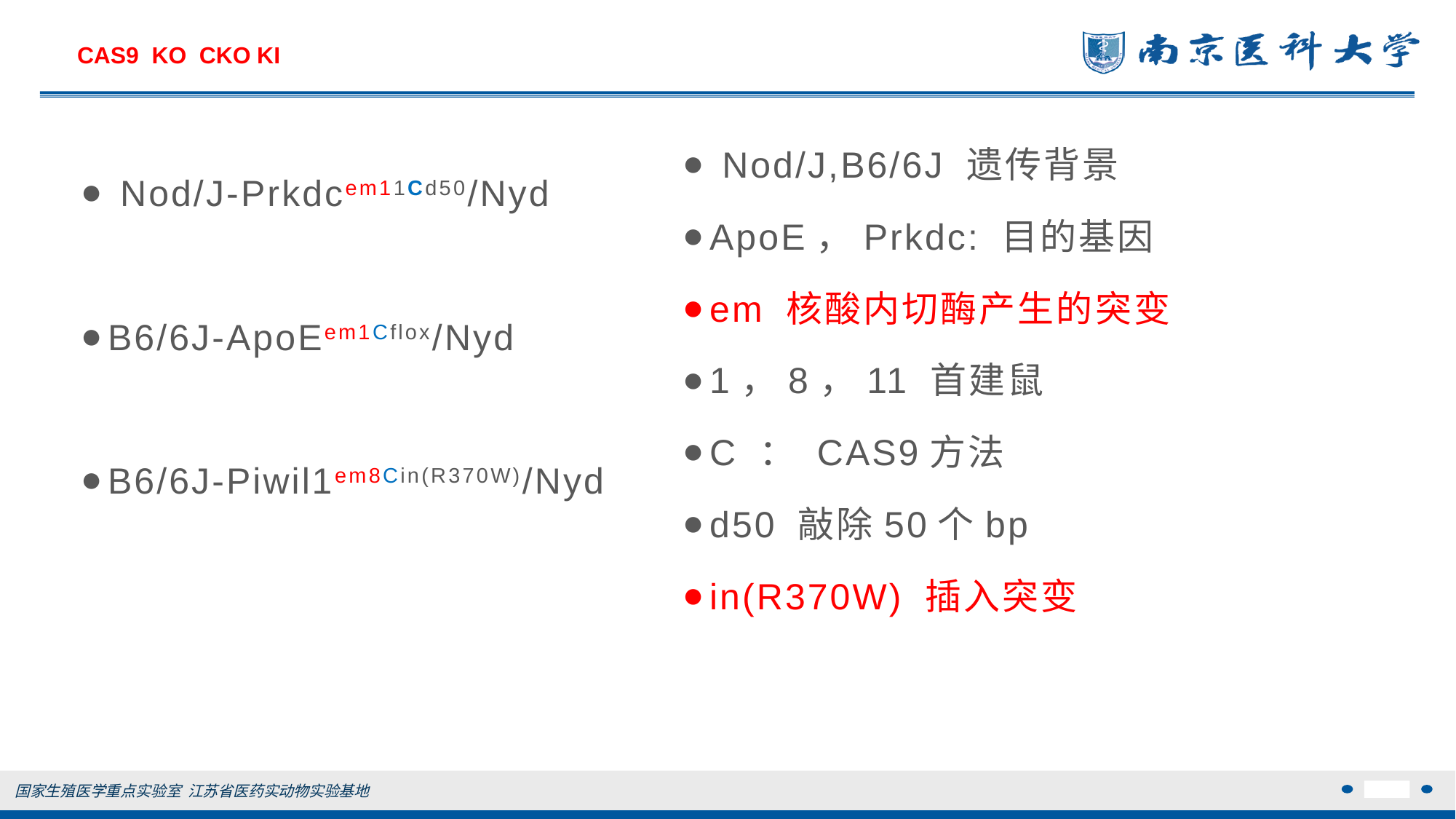

# CAS9  KO  CKO KI
 Nod/J,B6/6J 遗传背景
ApoE，Prkdc: 目的基因
em 核酸内切酶产生的突变
1，8，11 首建鼠
C ： CAS9方法
d50 敲除50个bp
in(R370W) 插入突变

 Nod/J-Prkdcem11Cd50/Nyd

B6/6J-ApoEem1Cflox/Nyd

B6/6J-Piwil1em8Cin(R370W)/Nyd